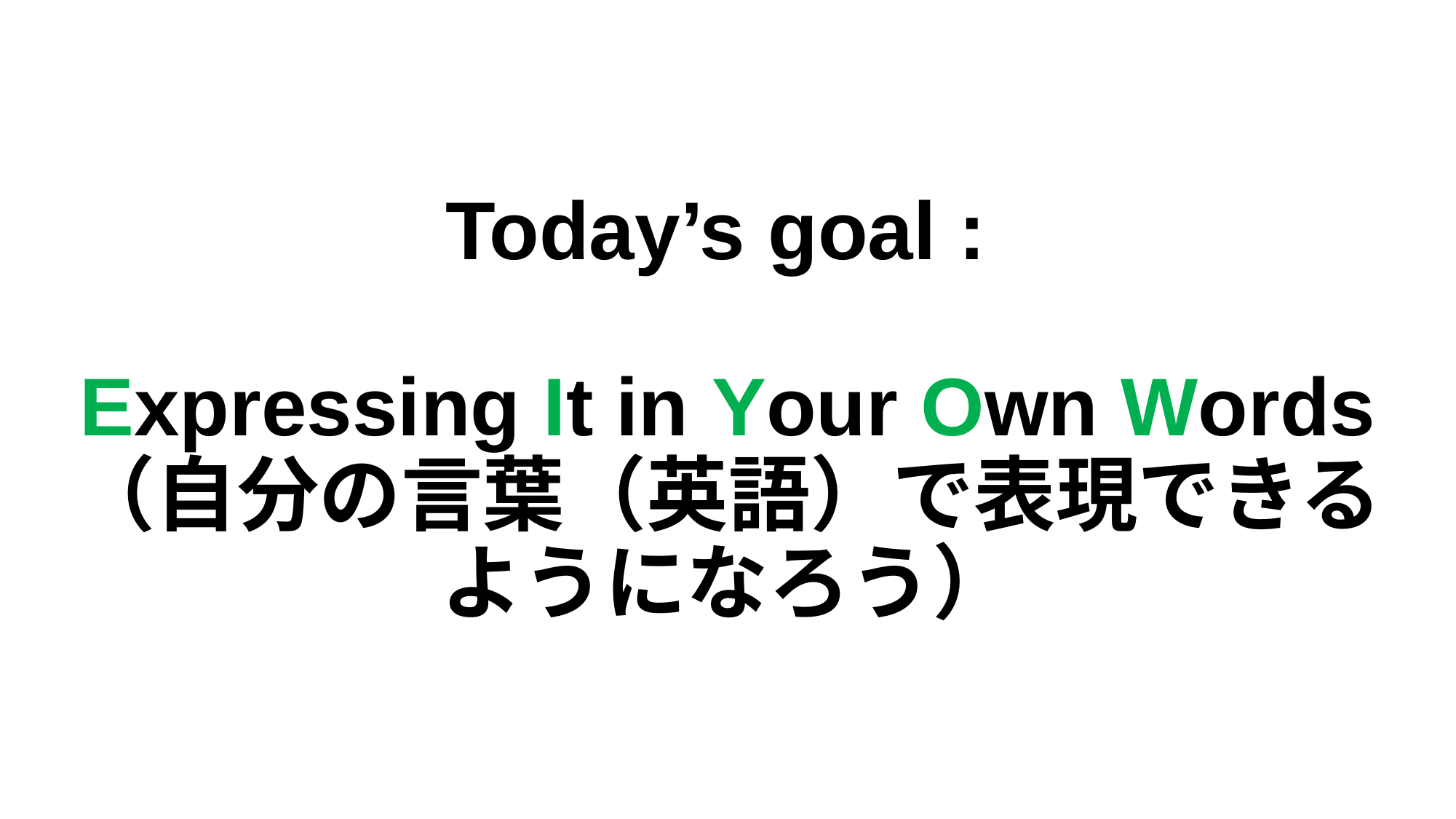

# Today’s goal : Expressing It in Your Own Words （自分の言葉（英語）で表現できるようになろう）